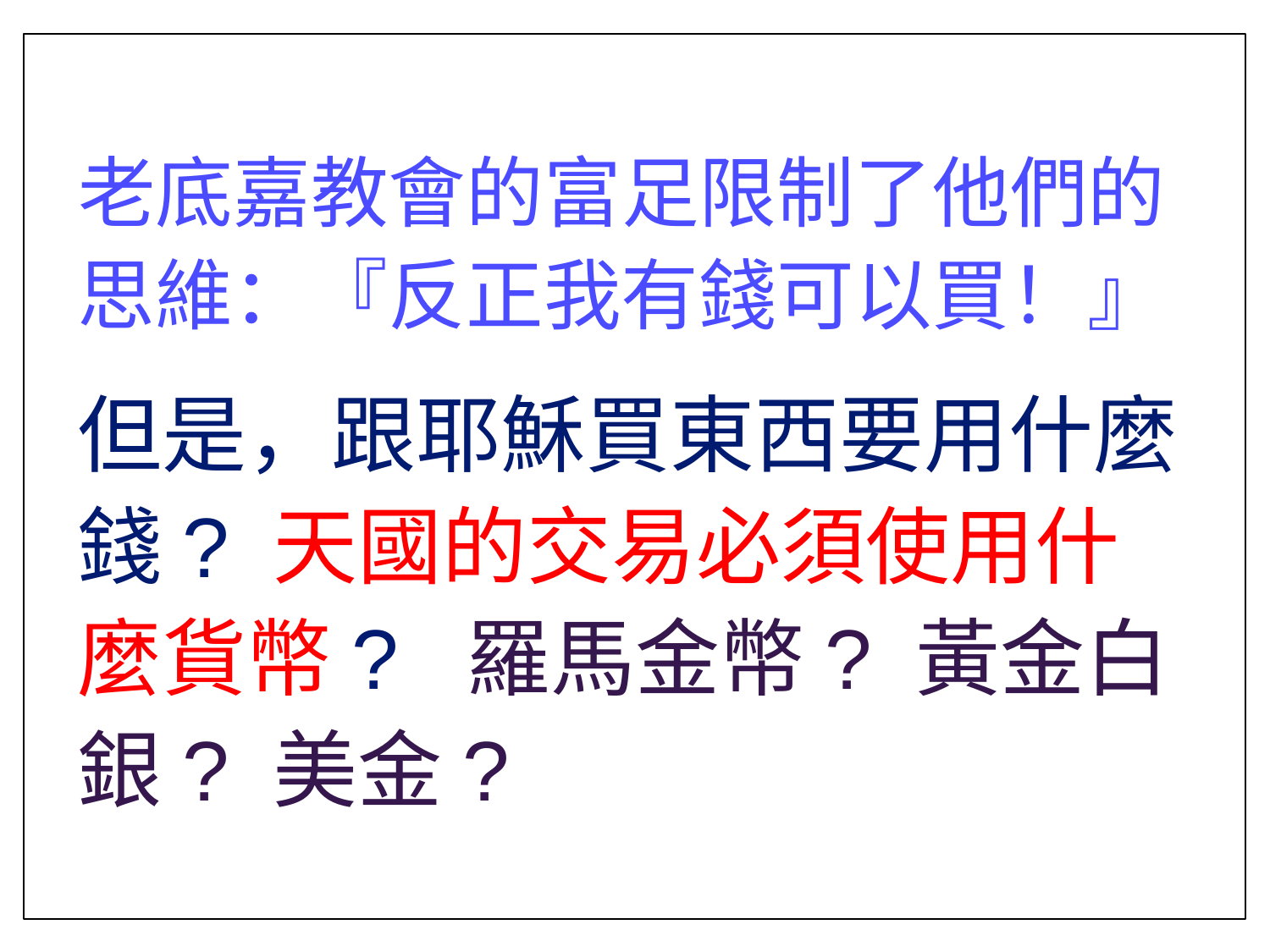

老底嘉教會的富足限制了他們的思維：『反正我有錢可以買！』
但是，跟耶穌買東西要用什麼錢? 天國的交易必須使用什麼貨幣?  羅馬金幣? 黃金白銀? 美金?